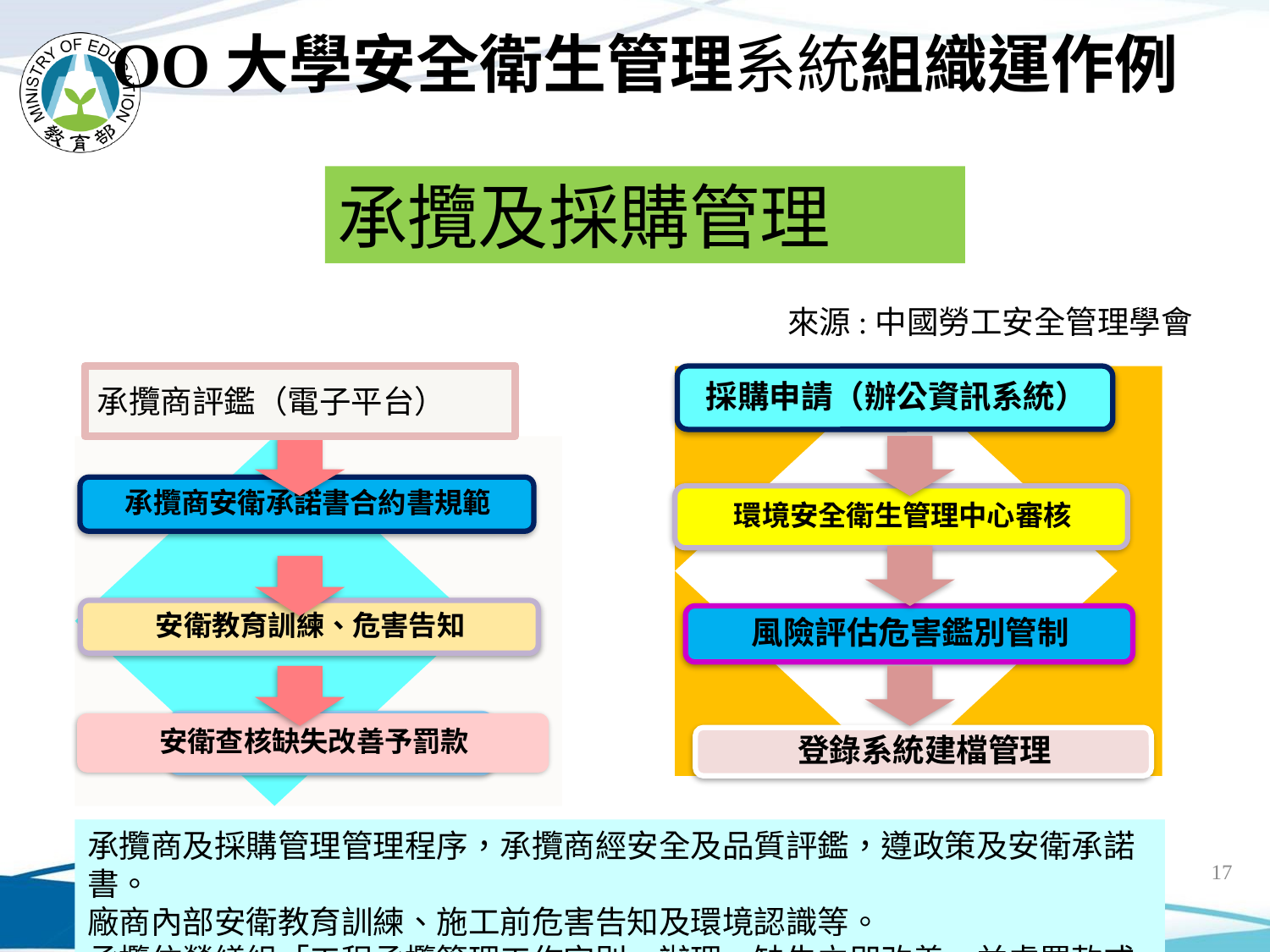

OO大學安全衛生管理系統組織運作例
承攬及採購管理
承攬商評鑑（電子平台）
來源:中國勞工安全管理學會
採購申請（辦公資訊系統）
環境安全衛生管理中心審核
風險評估危害鑑別管制
登錄系統建檔管理
承攬商安衛承諾書合約書規範
安衛教育訓練、危害告知

安衛查核缺失改善予罰款

承攬商及採購管理管理程序，承攬商經安全及品質評鑑，遵政策及安衛承諾書。
廠商內部安衛教育訓練、施工前危害告知及環境認識等。
承攬依營繕組「工程承攬管理工作守則」辦理，缺失立即改善，並處罰款或扣款。
採購機械設備及管制性化學品依採購變更及風險評估程序辦理
17